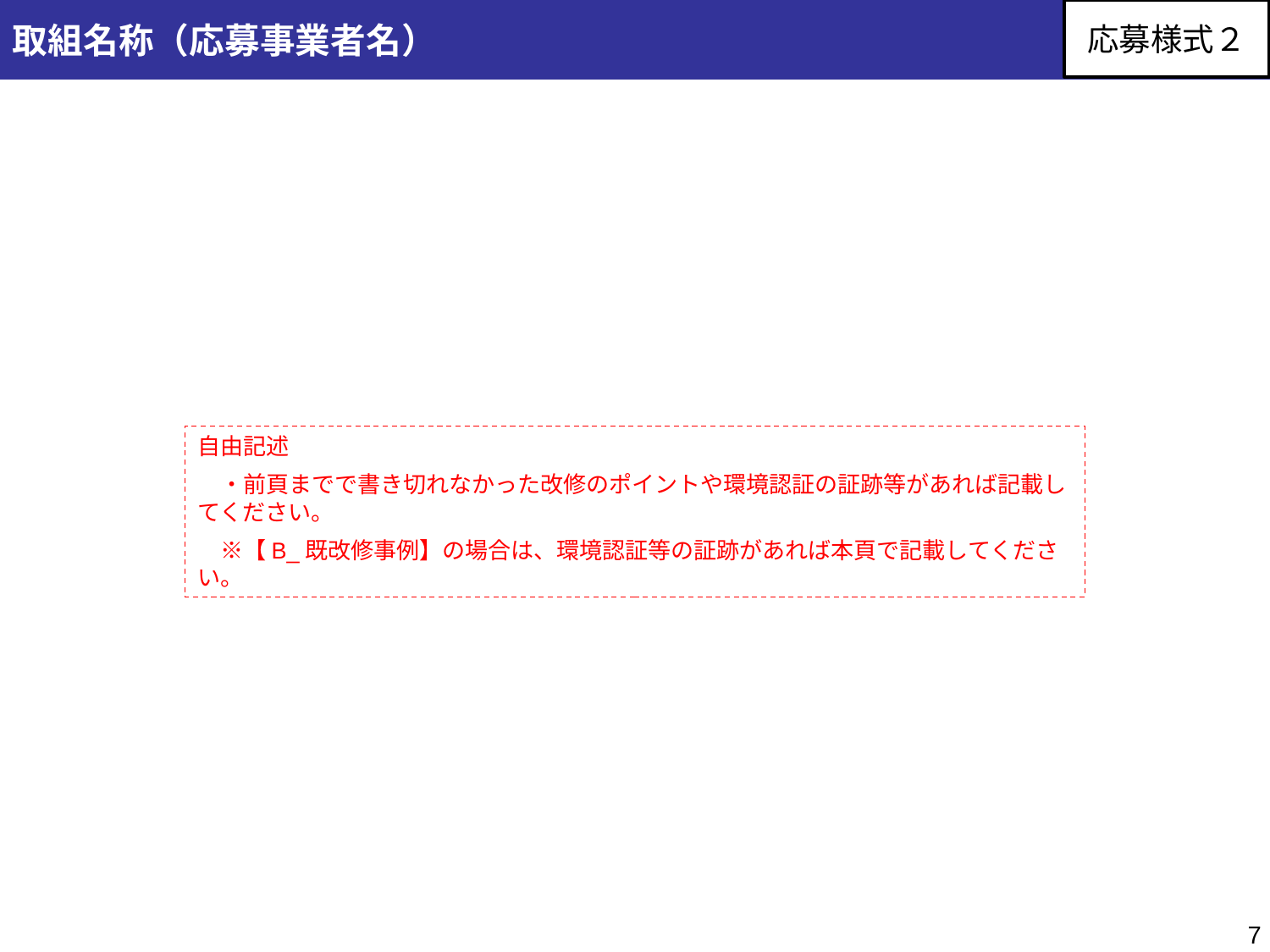

取組名称（応募事業者名）
応募様式２
自由記述
　・前頁までで書き切れなかった改修のポイントや環境認証の証跡等があれば記載してください。
　※【B_既改修事例】の場合は、環境認証等の証跡があれば本頁で記載してください。
7